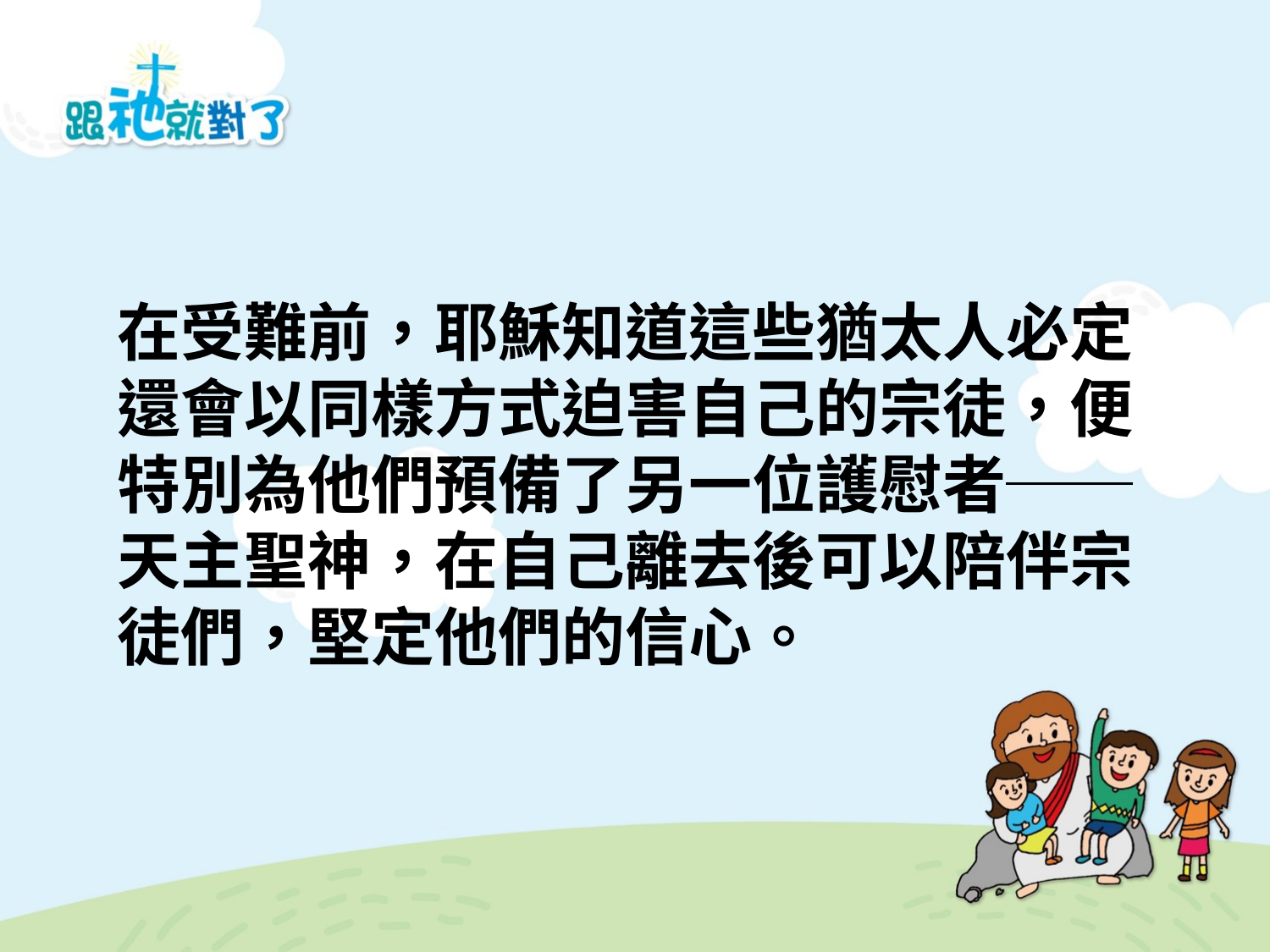

在受難前，耶穌知道這些猶太人必定還會以同樣方式迫害自己的宗徒，便特別為他們預備了另一位護慰者──天主聖神，在自己離去後可以陪伴宗徒們，堅定他們的信心。